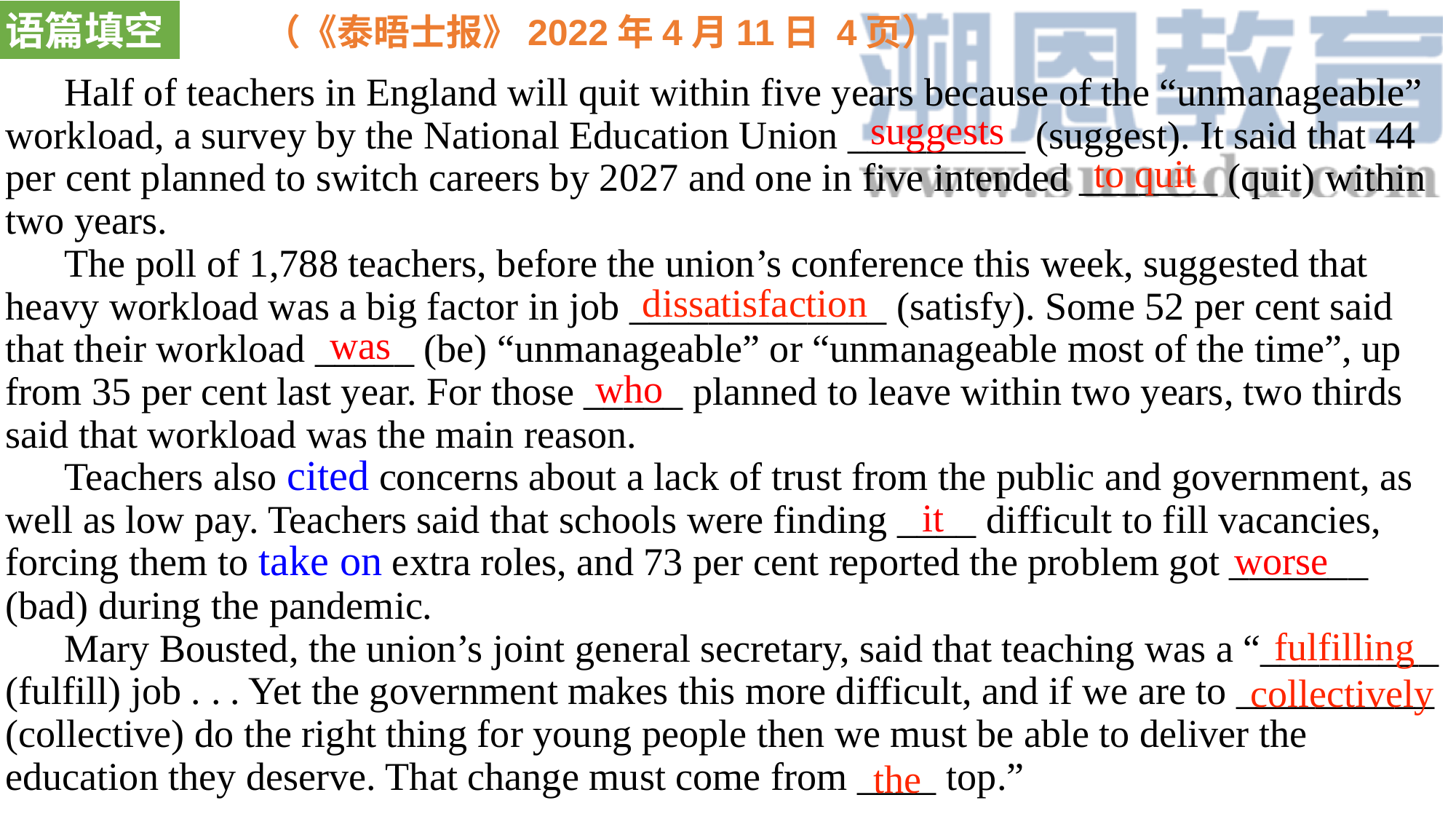

语篇填空
 （《泰晤士报》2022年4月11日 4页）
      Half of teachers in England will quit within five years because of the “unmanageable” workload, a survey by the National Education Union _________ (suggest). It said that 44 per cent planned to switch careers by 2027 and one in five intended _______ (quit) within two years.
      The poll of 1,788 teachers, before the union’s conference this week, suggested that heavy workload was a big factor in job _____________ (satisfy). Some 52 per cent said that their workload _____ (be) “unmanageable” or “unmanageable most of the time”, up from 35 per cent last year. For those _____ planned to leave within two years, two thirds said that workload was the main reason.
      Teachers also cited concerns about a lack of trust from the public and government, as well as low pay. Teachers said that schools were finding ____ difficult to fill vacancies, forcing them to take on extra roles, and 73 per cent reported the problem got _______ (bad) during the pandemic.
      Mary Bousted, the union’s joint general secretary, said that teaching was a “_________ (fulfill) job . . . Yet the government makes this more difficult, and if we are to __________ (collective) do the right thing for young people then we must be able to deliver the education they deserve. That change must come from ____ top.”
suggests
to quit
dissatisfaction
was
who
it
worse
fulfilling
collectively
the